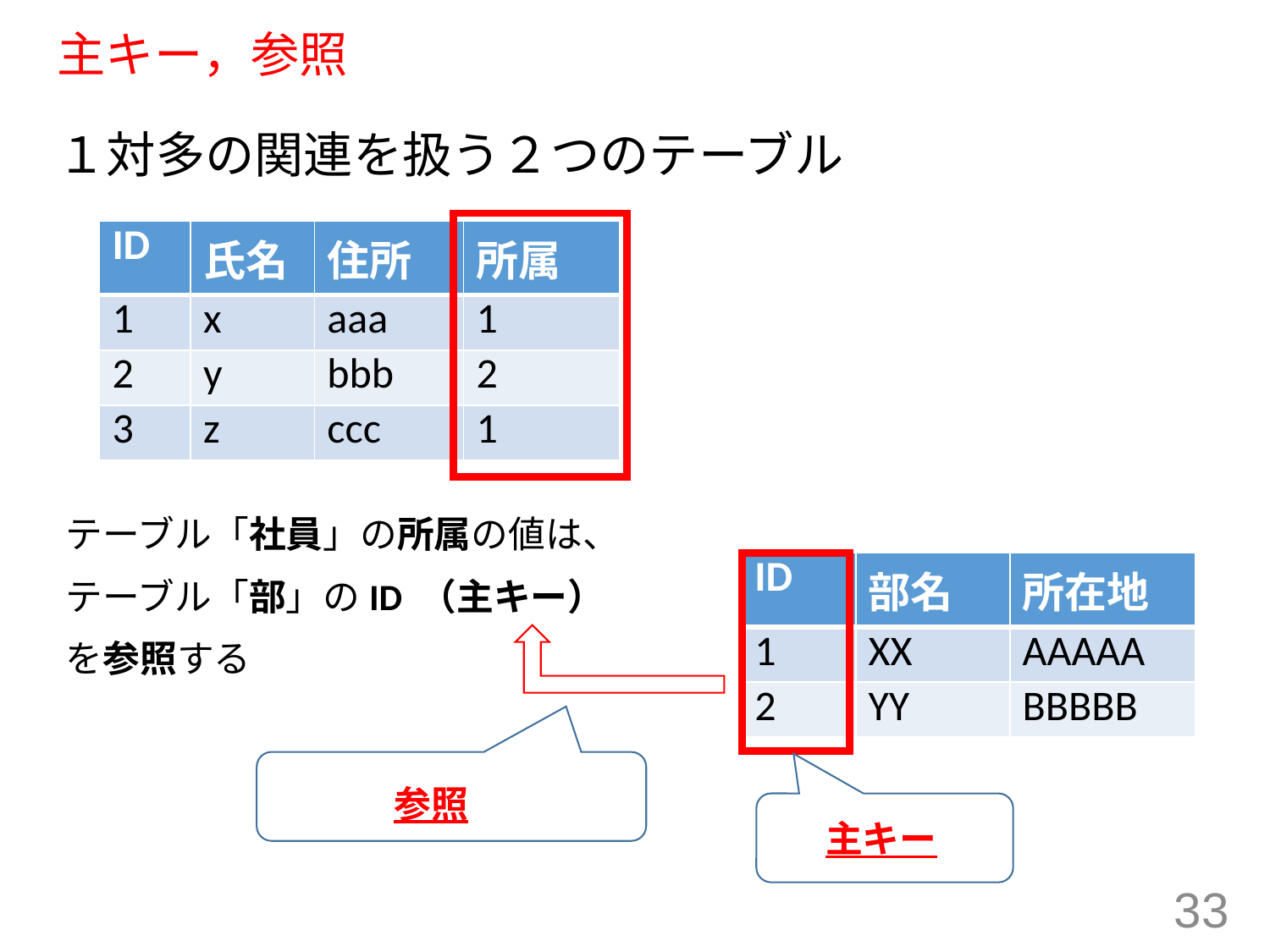

# 主キー，参照
１対多の関連を扱う２つのテーブル

| ID | 氏名 | 住所 | 所属 |
| --- | --- | --- | --- |
| 1 | x | aaa | 1 |
| 2 | y | bbb | 2 |
| 3 | z | ccc | 1 |
テーブル「社員」の所属の値は、
テーブル「部」のID （主キー）
を参照する
| ID | 部名 | 所在地 |
| --- | --- | --- |
| 1 | XX | AAAAA |
| 2 | YY | BBBBB |

DDDD
参照
DDDD
主キー
33